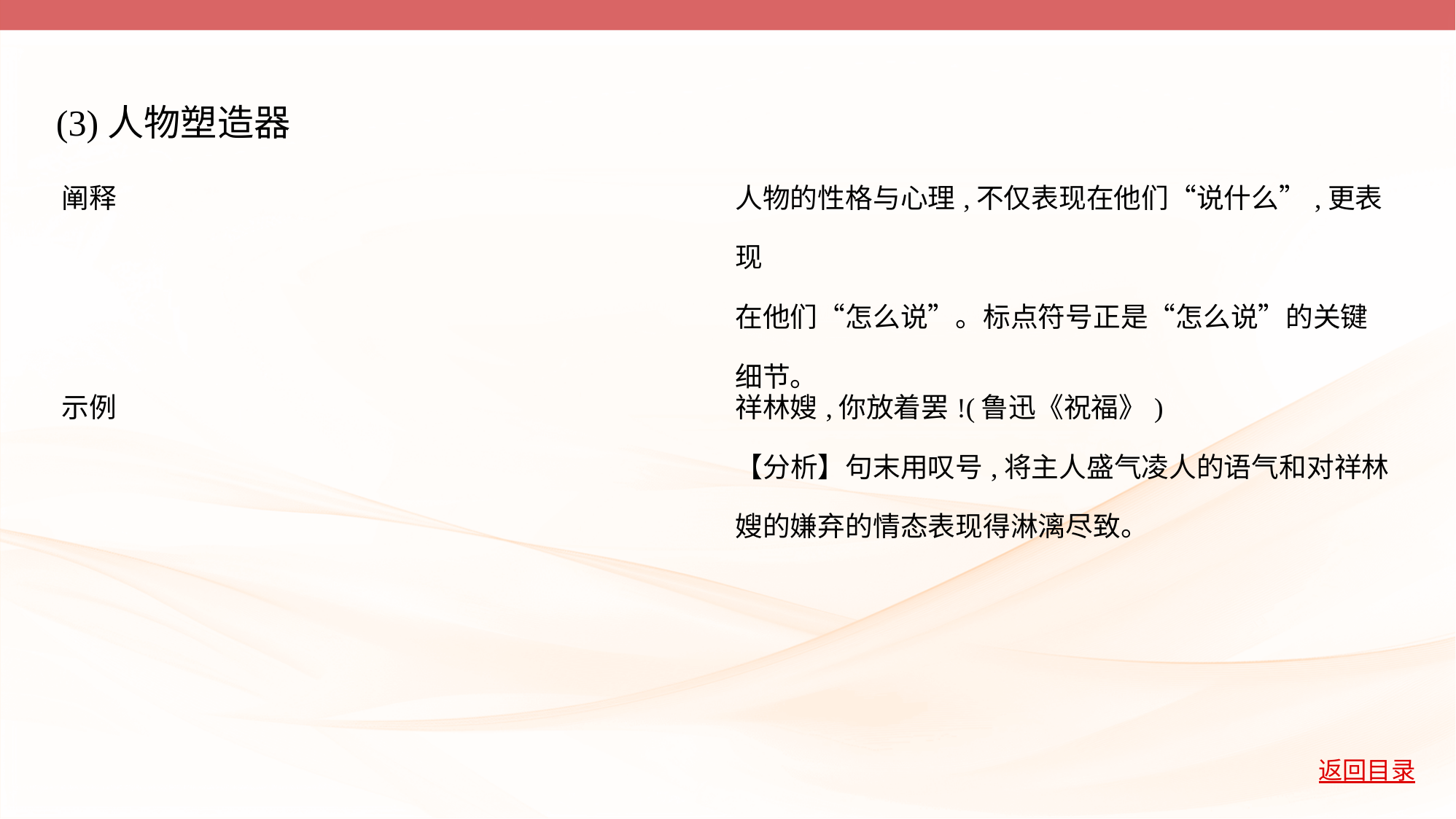

(3)人物塑造器
| 阐释 | 人物的性格与心理,不仅表现在他们“说什么”,更表现 在他们“怎么说”。标点符号正是“怎么说”的关键 细节。 |
| --- | --- |
| 示例 | 祥林嫂,你放着罢!(鲁迅《祝福》) 【分析】句末用叹号,将主人盛气凌人的语气和对祥林 嫂的嫌弃的情态表现得淋漓尽致。 |